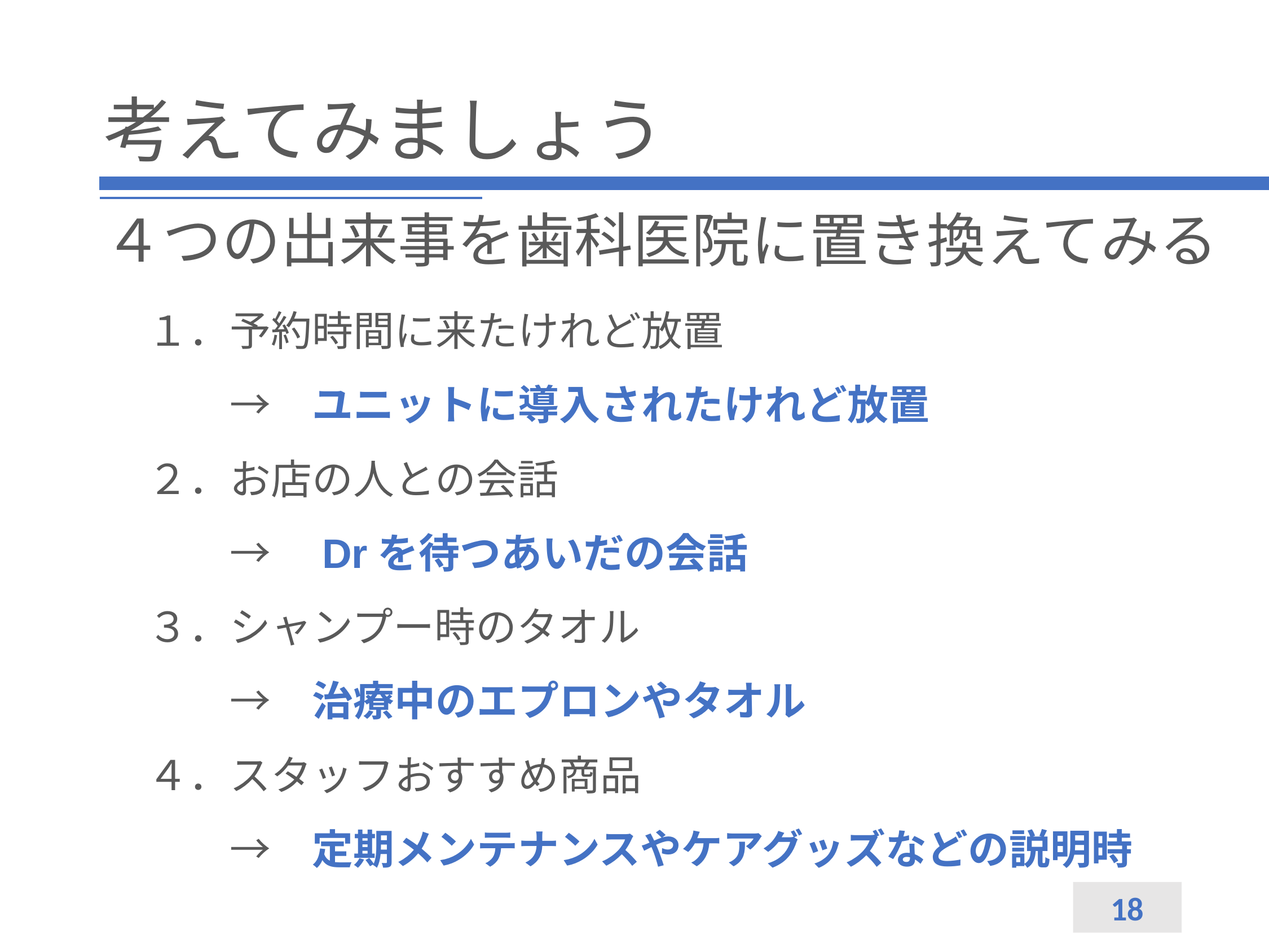

# 考えてみましょう
４つの出来事を歯科医院に置き換えてみる
１．予約時間に来たけれど放置
　　→　ユニットに導入されたけれど放置
２．お店の人との会話
　　→　Drを待つあいだの会話
３．シャンプー時のタオル
　　→　治療中のエプロンやタオル
４．スタッフおすすめ商品
　　→　定期メンテナンスやケアグッズなどの説明時
18